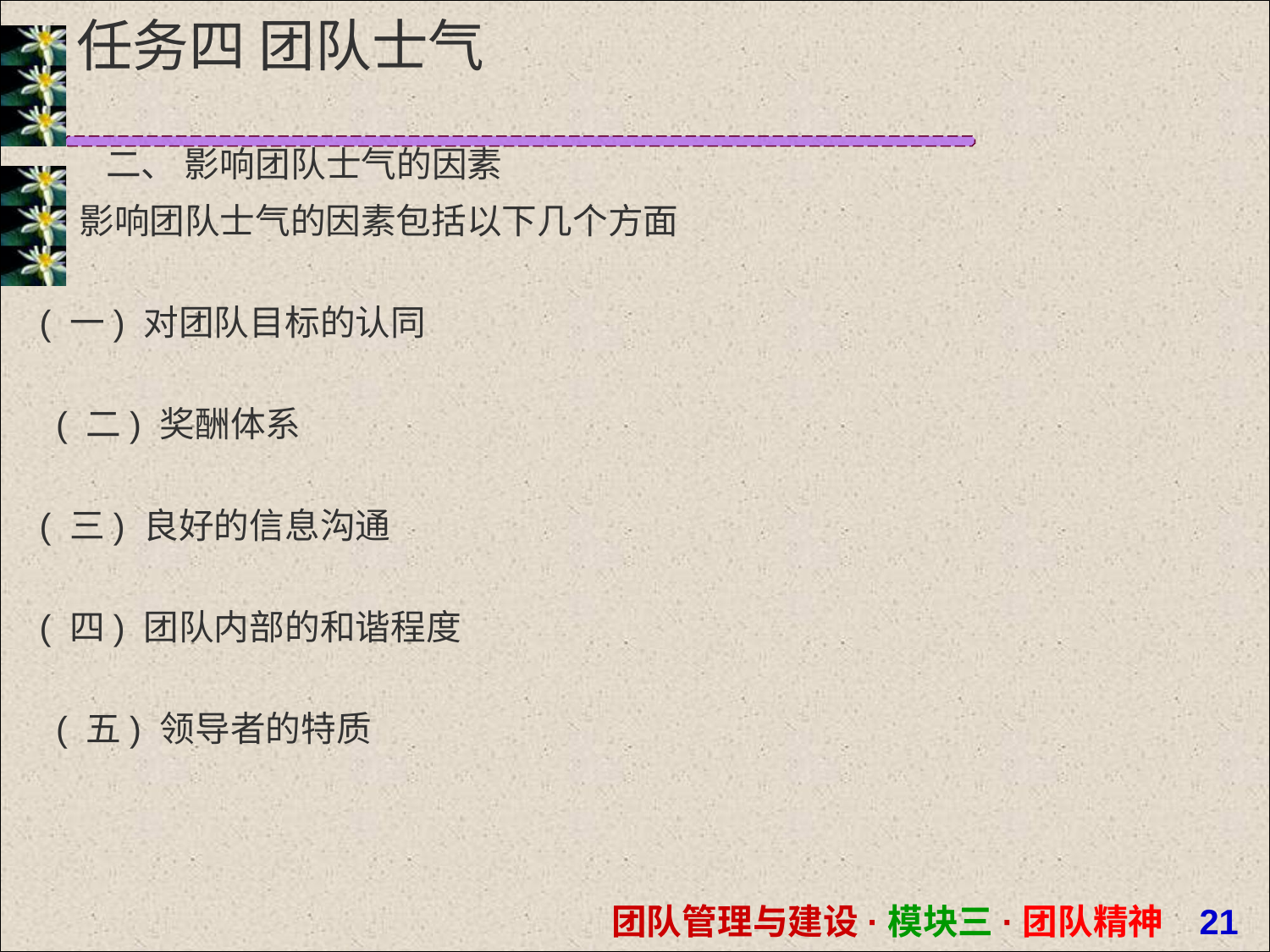

# 任务四 团队士气

  二、 影响团队士气的因素
    影响团队士气的因素包括以下几个方面
( 一) 对团队目标的认同  ( 二) 奖酬体系

( 三) 良好的信息沟通
( 四) 团队内部的和谐程度  ( 五) 领导者的特质

团队管理与建设·模块三·团队精神 21